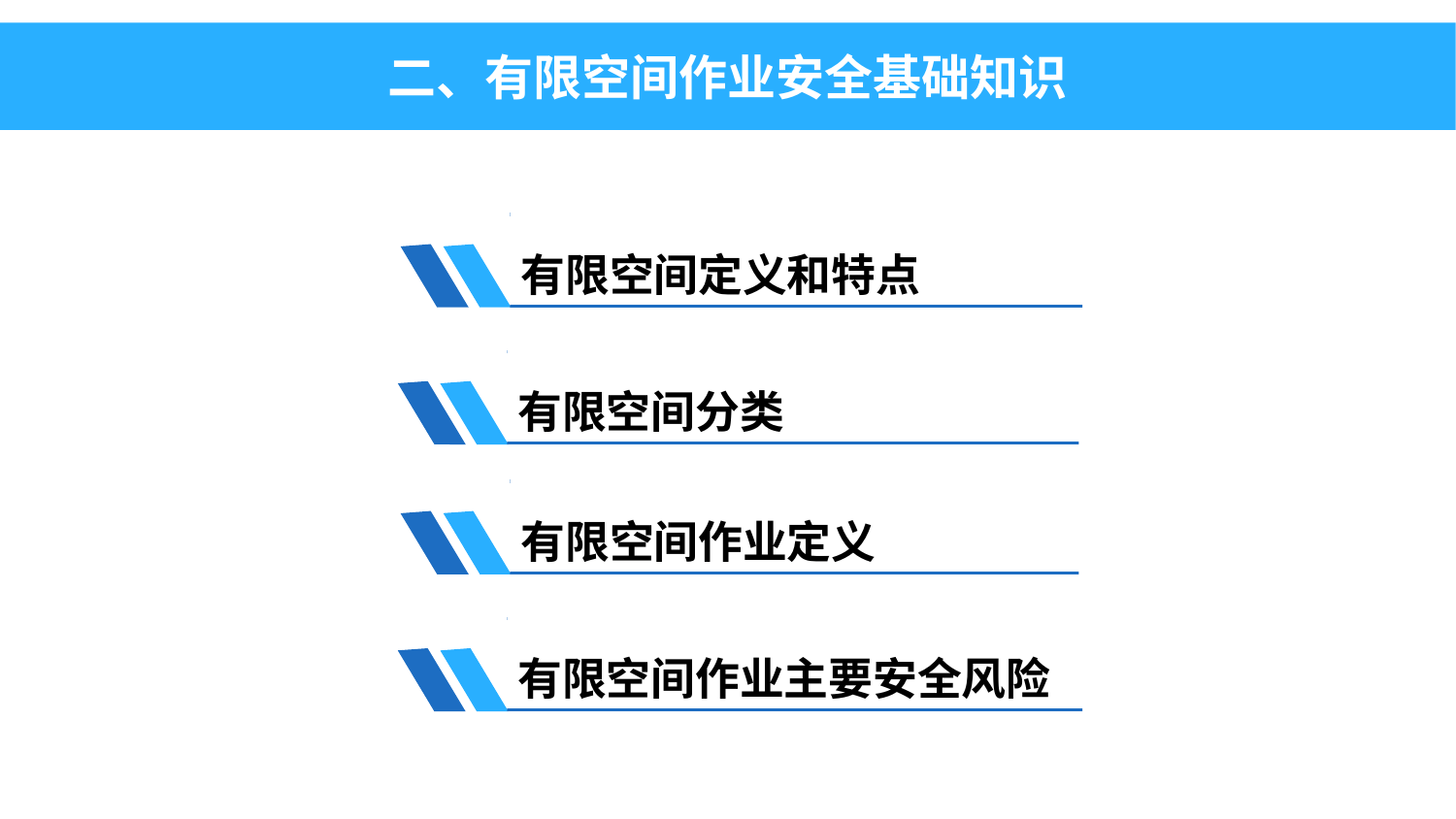

二、有限空间作业安全基础知识
二、指导服务事项
有限空间定义和特点

有限空间分类

有限空间作业定义

有限空间作业主要安全风险